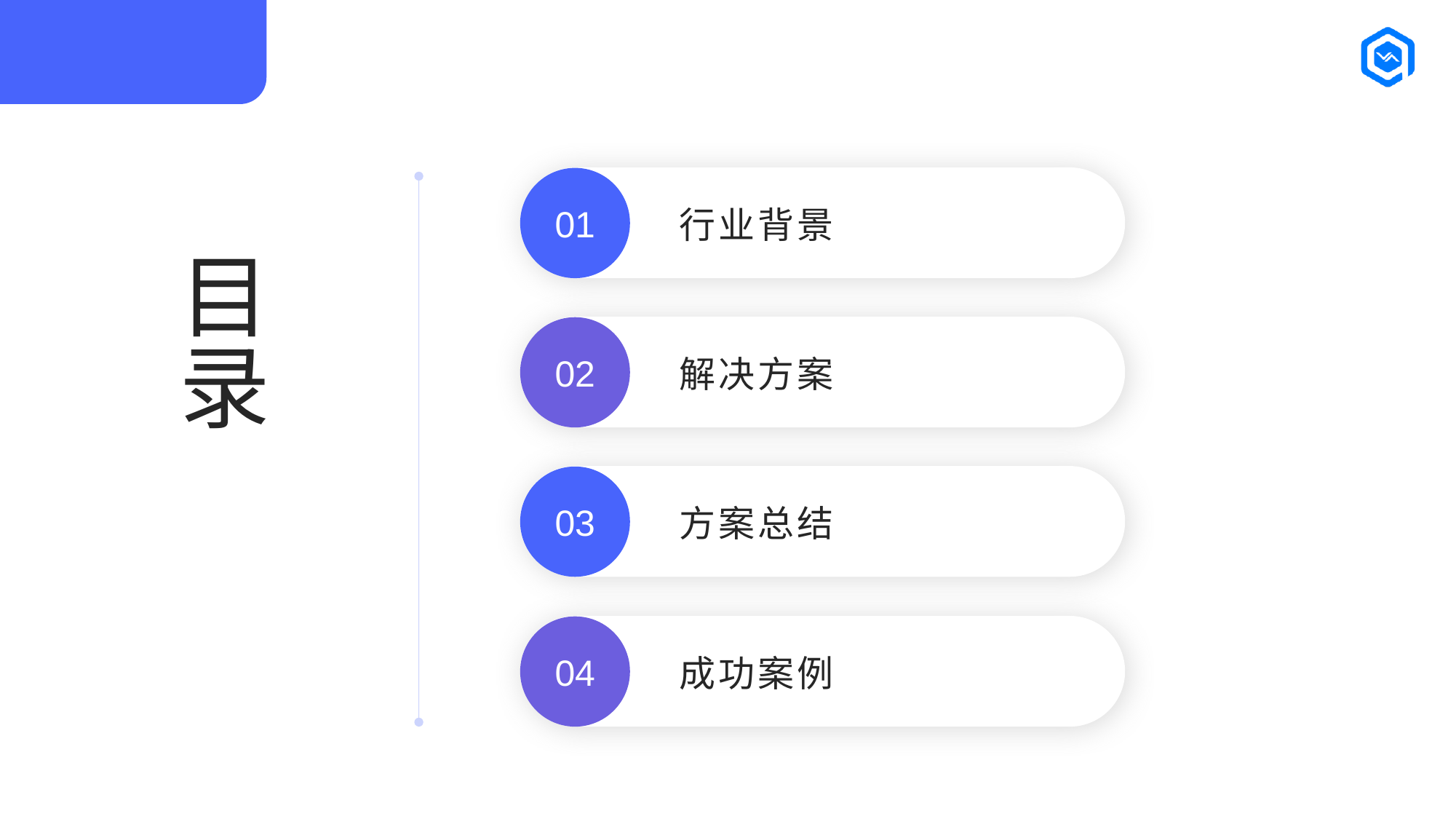

01
行业背景
目录

02
解决方案

03
方案总结

04
成功案例